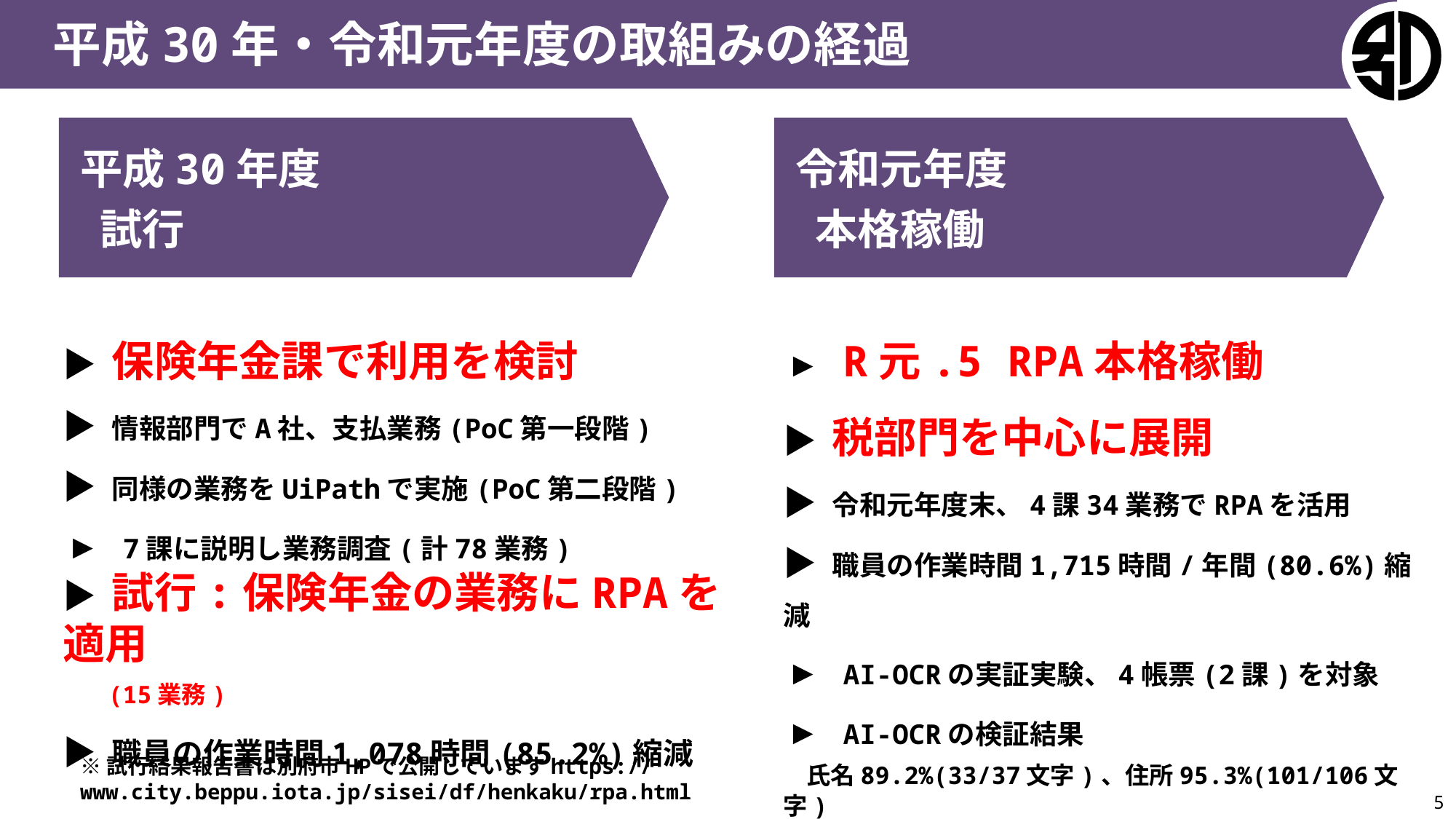

平成30年・令和元年度の取組みの経過
平成30年度
 試行
令和元年度
 本格稼働
▶ 保険年金課で利用を検討
▶ 情報部門でA社、支払業務(PoC第一段階)
▶ 同様の業務をUiPathで実施(PoC第二段階)
▶ 7課に説明し業務調査(計78業務)
▶ 試行:保険年金の業務にRPAを適用
　(15業務)
▶ 職員の作業時間1,078時間(85.2%)縮減
▶ R元.5 RPA本格稼働
▶ 税部門を中心に展開
▶ 令和元年度末、4課34業務でRPAを活用
▶ 職員の作業時間1,715時間/年間(80.6%)縮減
▶ AI-OCRの実証実験、4帳票(2課)を対象
▶ AI-OCRの検証結果
  氏名89.2%(33/37文字)、住所95.3%(101/106文字)
※試行結果報告書は別府市HPで公開していますhttps://www.city.beppu.iota.jp/sisei/df/henkaku/rpa.html